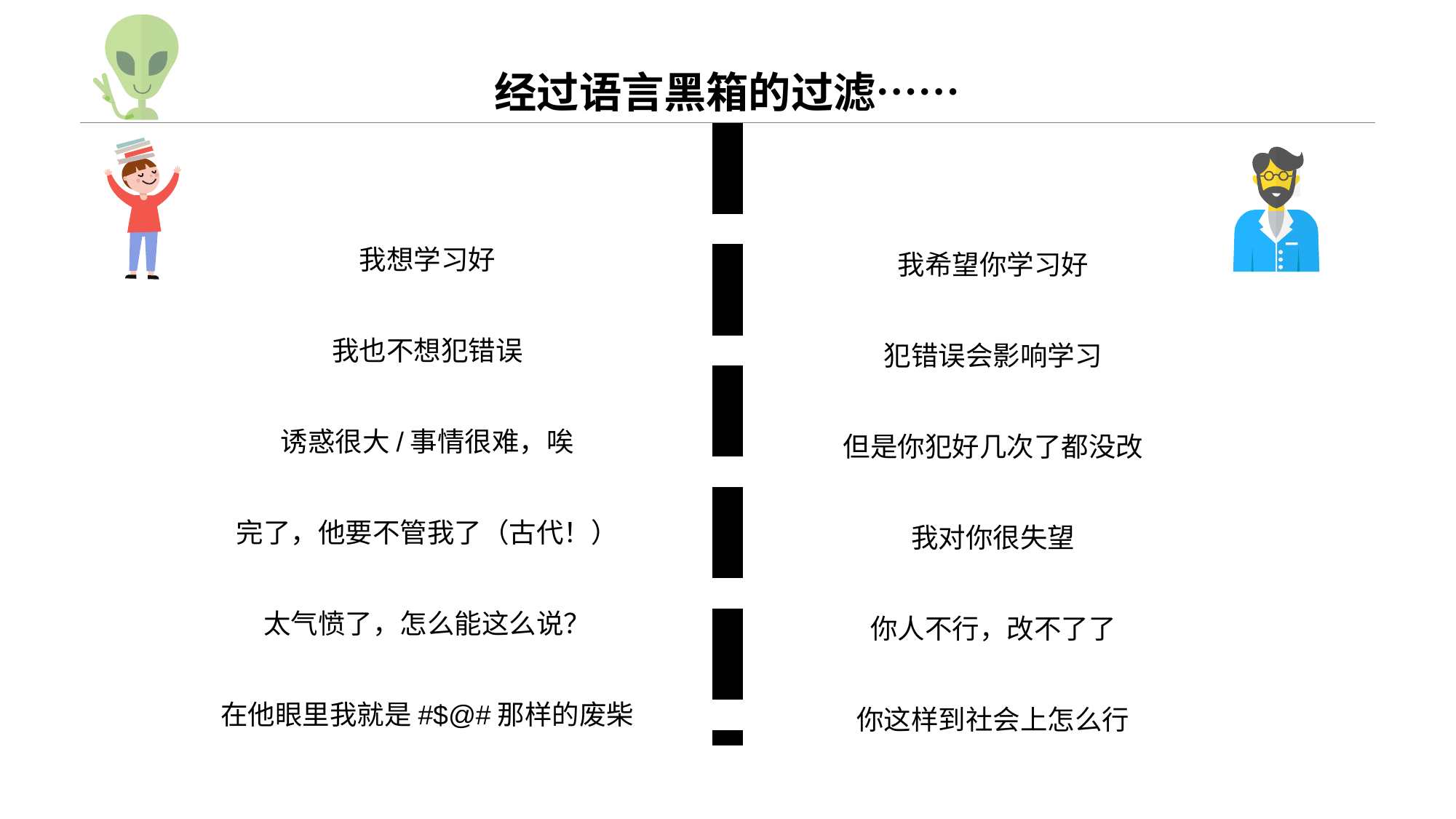

# 经过语言黑箱的过滤……

我想学习好
我也不想犯错误
诱惑很大/事情很难，唉
完了，他要不管我了（古代！）
太气愤了，怎么能这么说？
在他眼里我就是#$@#那样的废柴
我希望你学习好
犯错误会影响学习
但是你犯好几次了都没改
我对你很失望
你人不行，改不了了
你这样到社会上怎么行